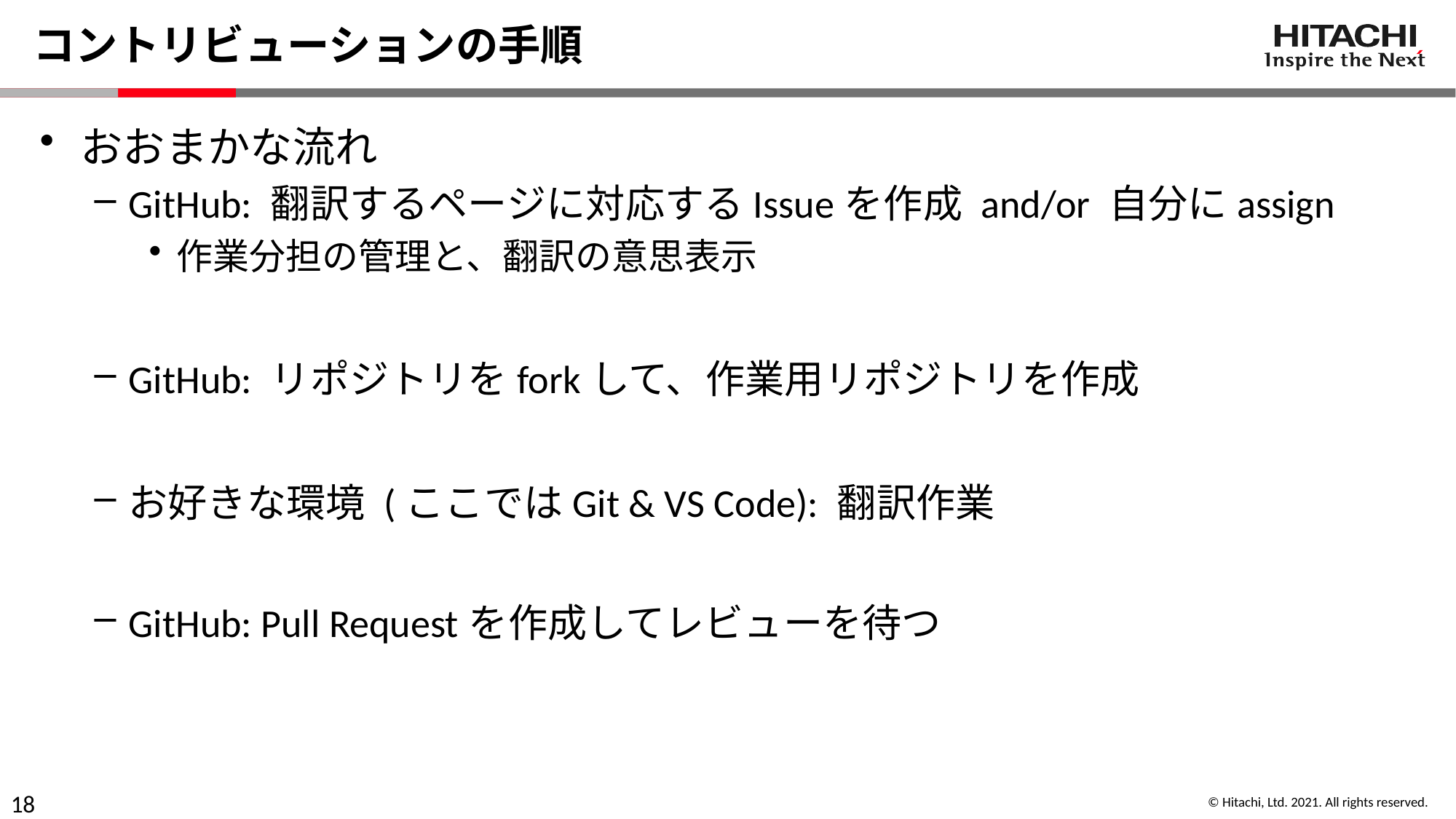

# コントリビューションの手順
おおまかな流れ
GitHub: 翻訳するページに対応するIssueを作成 and/or 自分にassign
作業分担の管理と、翻訳の意思表示

GitHub: リポジトリをforkして、作業用リポジトリを作成

お好きな環境 (ここではGit & VS Code): 翻訳作業

GitHub: Pull Requestを作成してレビューを待つ